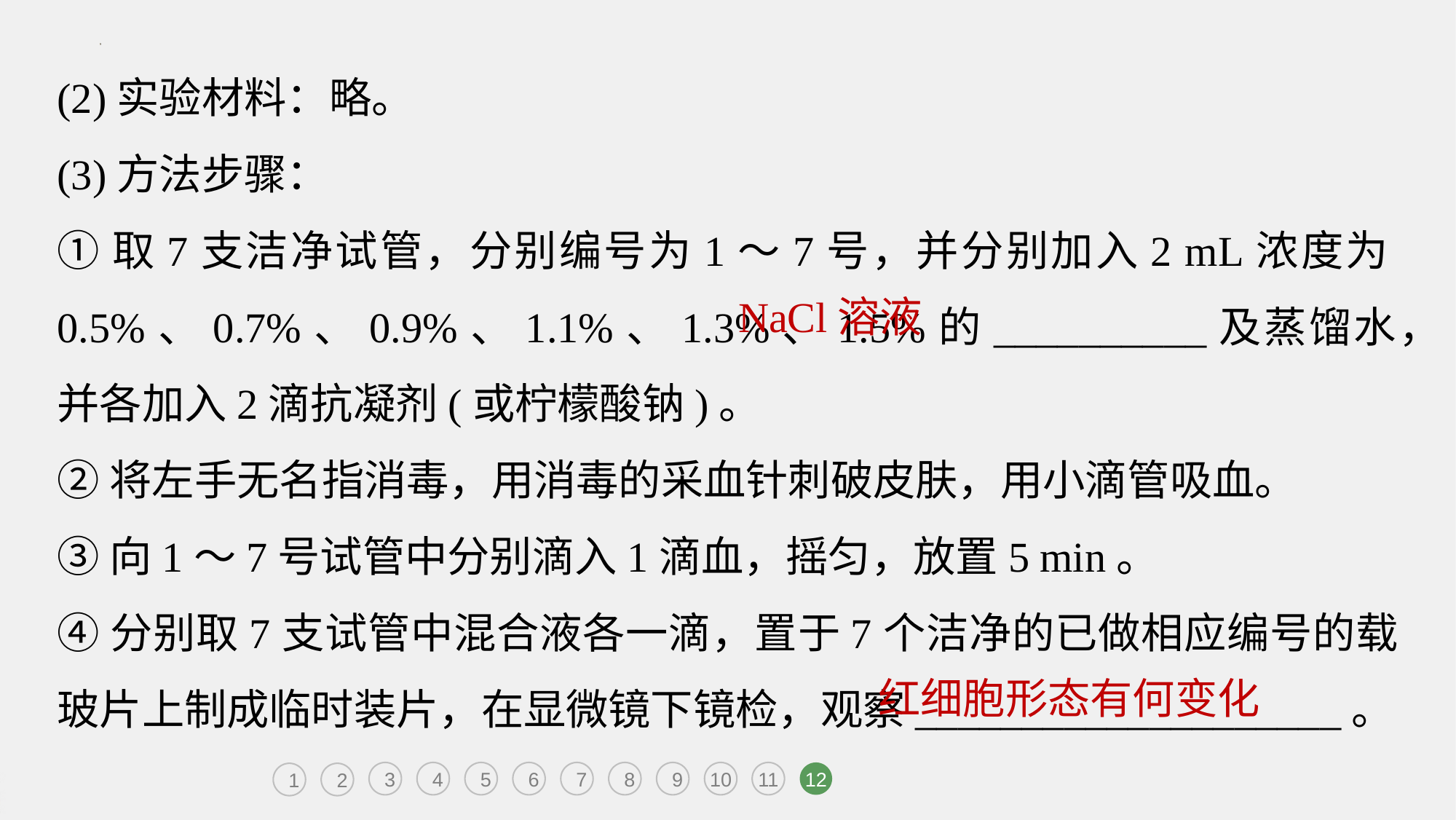

(2)实验材料：略。
(3)方法步骤：
①取7支洁净试管，分别编号为1～7号，并分别加入2 mL浓度为0.5%、0.7%、0.9%、1.1%、1.3%、1.5%的__________及蒸馏水，并各加入2滴抗凝剂(或柠檬酸钠)。
②将左手无名指消毒，用消毒的采血针刺破皮肤，用小滴管吸血。
③向1～7号试管中分别滴入1滴血，摇匀，放置5 min。
④分别取7支试管中混合液各一滴，置于7个洁净的已做相应编号的载玻片上制成临时装片，在显微镜下镜检，观察____________________。
NaCl溶液
红细胞形态有何变化
3
4
5
6
7
8
9
10
11
12
1
2